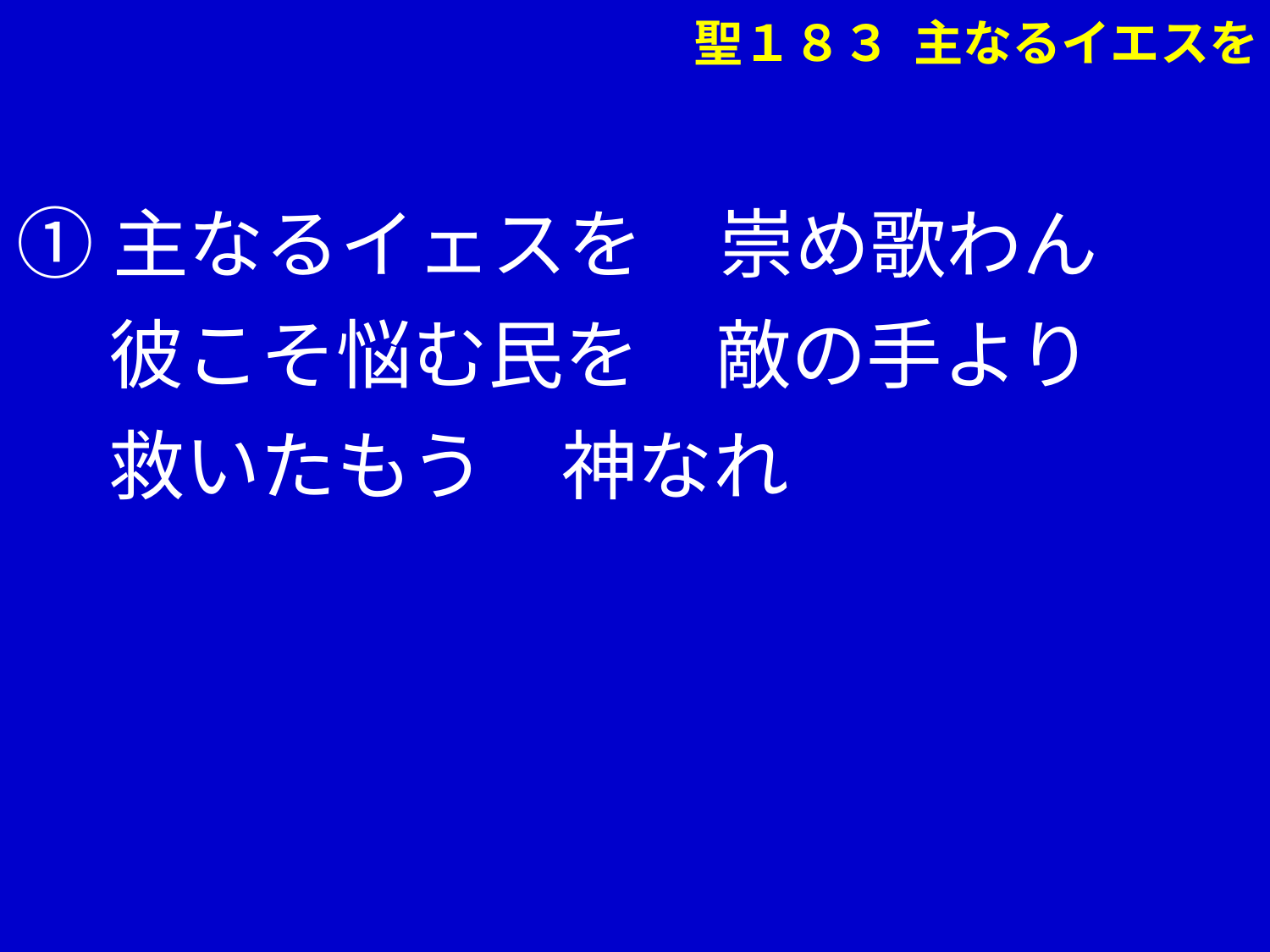

聖１８３  主なるイエスを

①主なるイェスを　崇め歌わん
　 彼こそ悩む民を　敵の手より
　 救いたもう　神なれ